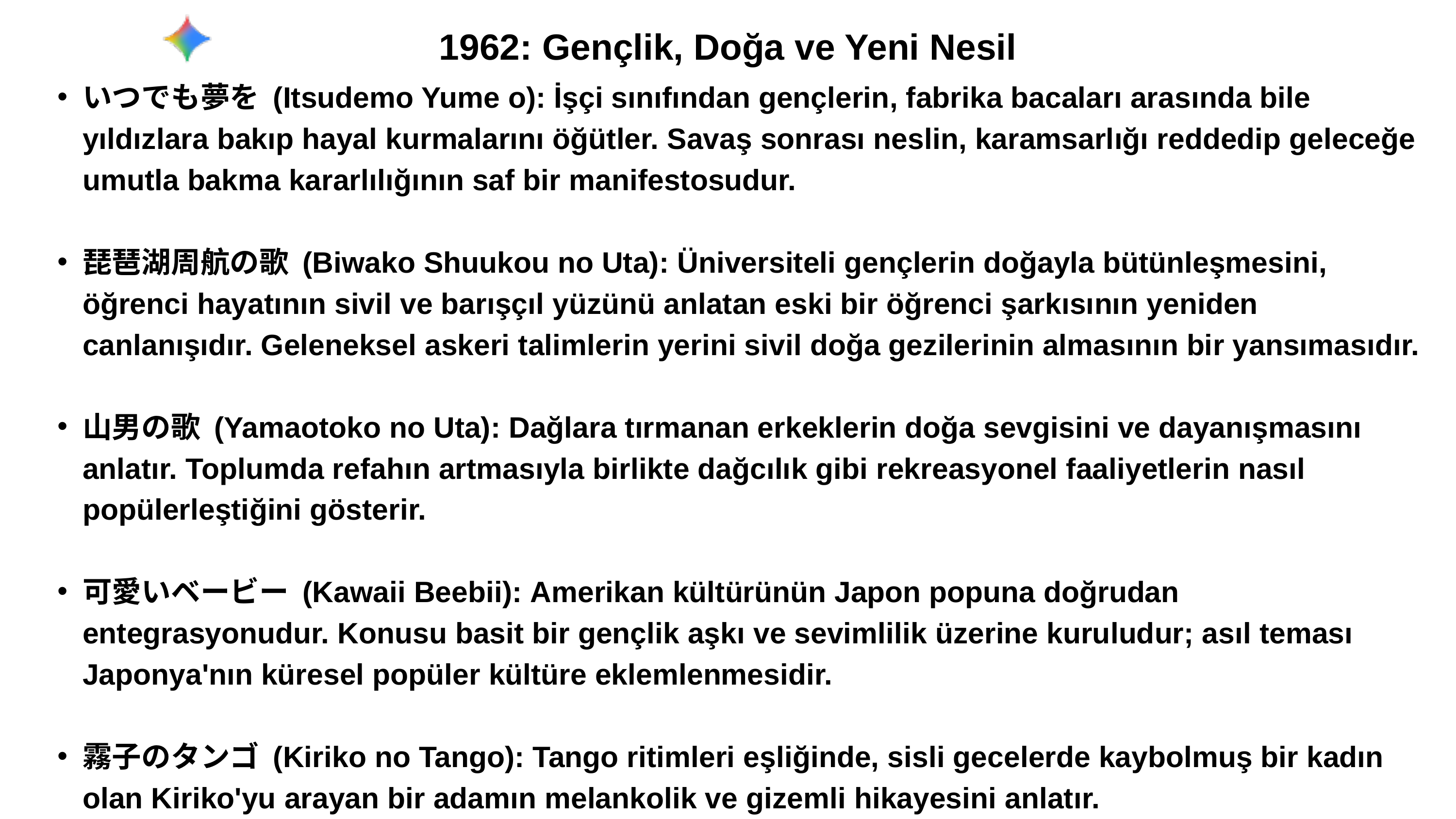

1962: Gençlik, Doğa ve Yeni Nesil
いつでも夢を (Itsudemo Yume o): İşçi sınıfından gençlerin, fabrika bacaları arasında bile yıldızlara bakıp hayal kurmalarını öğütler. Savaş sonrası neslin, karamsarlığı reddedip geleceğe umutla bakma kararlılığının saf bir manifestosudur.

琵琶湖周航の歌 (Biwako Shuukou no Uta): Üniversiteli gençlerin doğayla bütünleşmesini, öğrenci hayatının sivil ve barışçıl yüzünü anlatan eski bir öğrenci şarkısının yeniden canlanışıdır. Geleneksel askeri talimlerin yerini sivil doğa gezilerinin almasının bir yansımasıdır.

山男の歌 (Yamaotoko no Uta): Dağlara tırmanan erkeklerin doğa sevgisini ve dayanışmasını anlatır. Toplumda refahın artmasıyla birlikte dağcılık gibi rekreasyonel faaliyetlerin nasıl popülerleştiğini gösterir.

可愛いベービー (Kawaii Beebii): Amerikan kültürünün Japon popuna doğrudan entegrasyonudur. Konusu basit bir gençlik aşkı ve sevimlilik üzerine kuruludur; asıl teması Japonya'nın küresel popüler kültüre eklemlenmesidir.

霧子のタンゴ (Kiriko no Tango): Tango ritimleri eşliğinde, sisli gecelerde kaybolmuş bir kadın olan Kiriko'yu arayan bir adamın melankolik ve gizemli hikayesini anlatır.